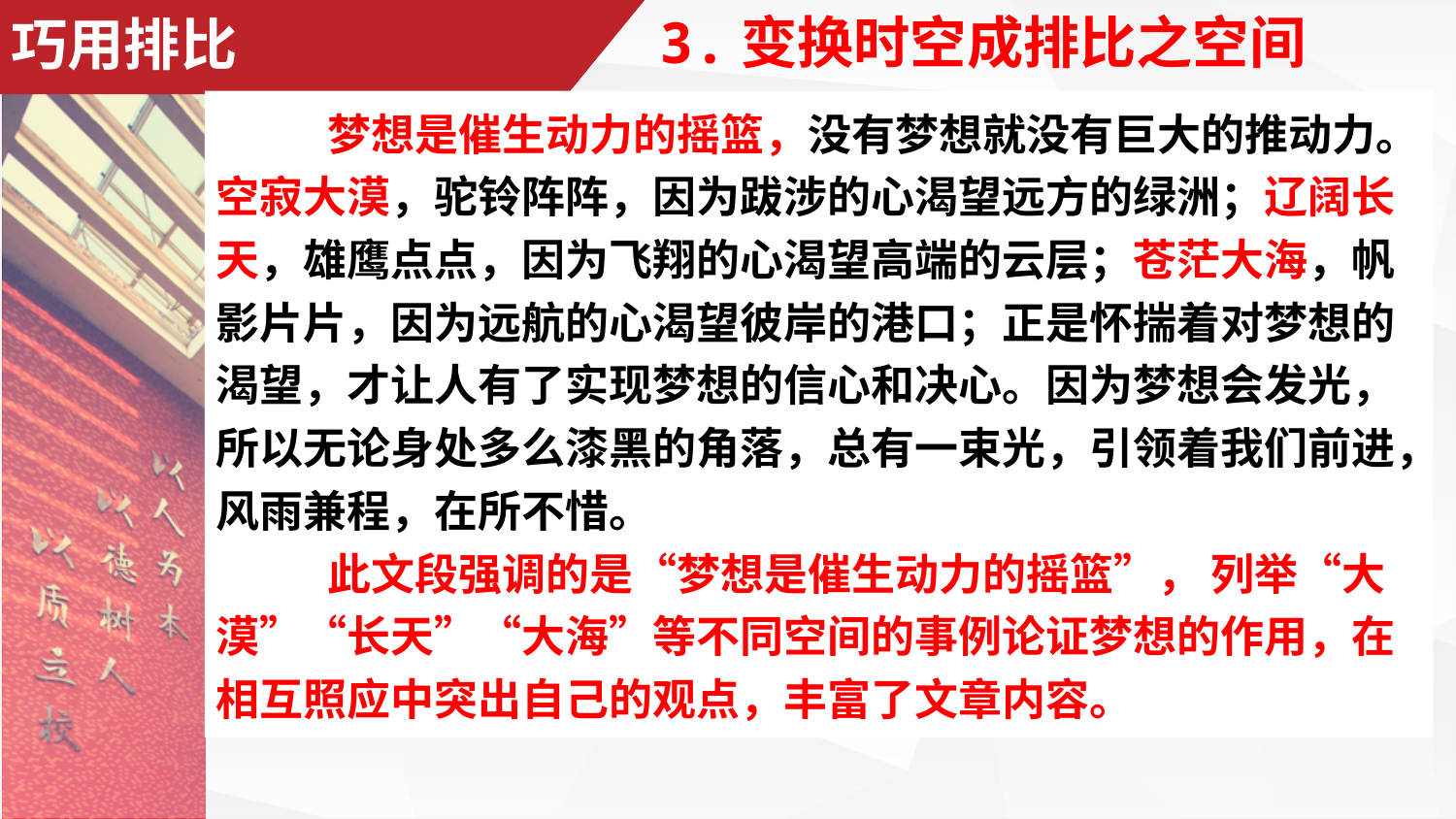

3.变换时空成排比之空间
# 巧用排比
梦想是催生动力的摇篮，没有梦想就没有巨大的推动力。空寂大漠，驼铃阵阵，因为跋涉的心渴望远方的绿洲；辽阔长天，雄鹰点点，因为飞翔的心渴望高端的云层；苍茫大海，帆影片片，因为远航的心渴望彼岸的港口；正是怀揣着对梦想的渴望，才让人有了实现梦想的信心和决心。因为梦想会发光，所以无论身处多么漆黑的角落，总有一束光，引领着我们前进，风雨兼程，在所不惜。
此文段强调的是“梦想是催生动力的摇篮”， 列举“大漠”“长天”“大海”等不同空间的事例论证梦想的作用，在相互照应中突出自己的观点，丰富了文章内容。